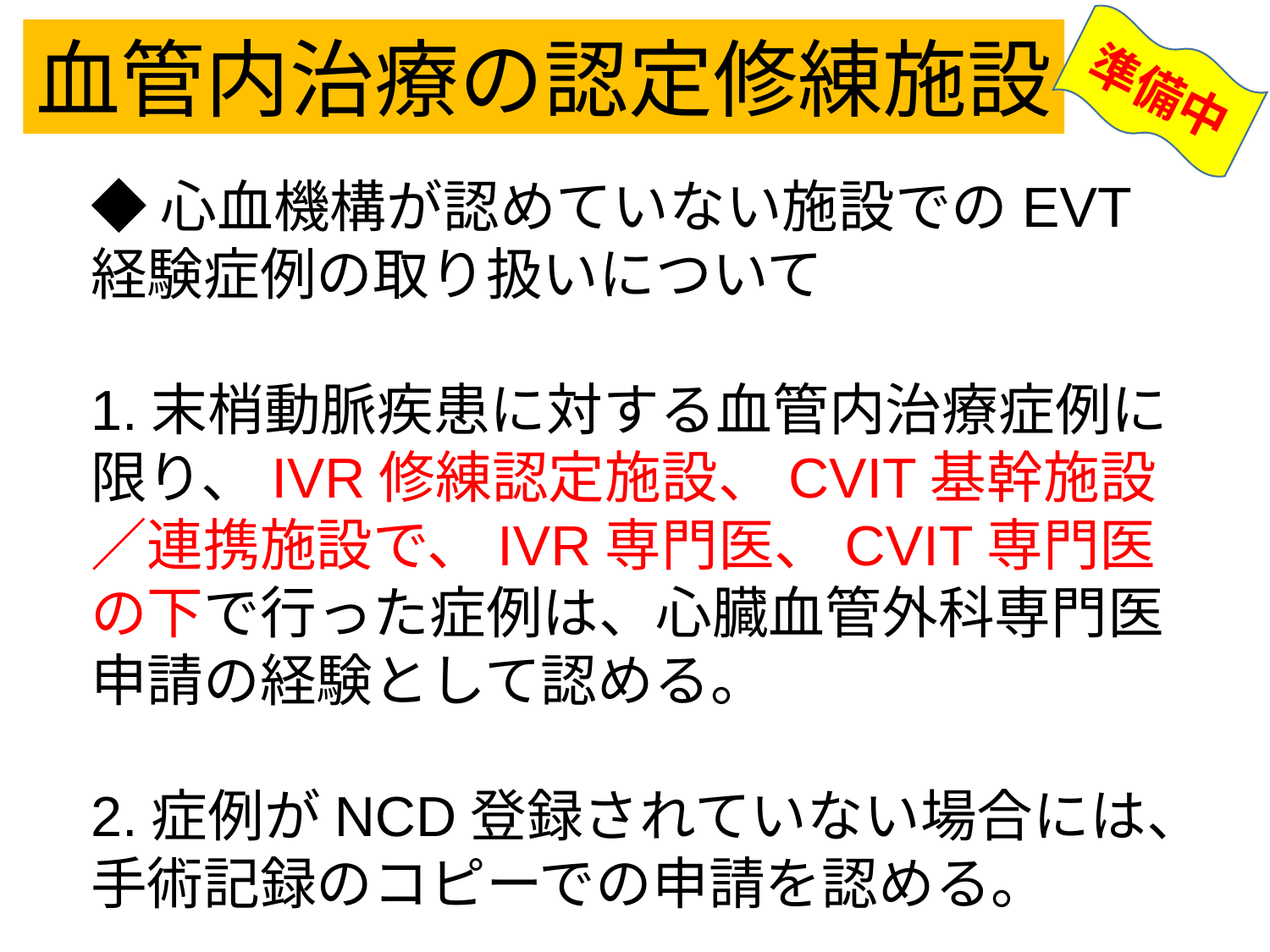

血管内治療の認定修練施設
準備中
◆心血機構が認めていない施設でのEVT経験症例の取り扱いについて

1.末梢動脈疾患に対する血管内治療症例に限り、IVR修練認定施設、CVIT基幹施設／連携施設で、IVR専門医、CVIT専門医の下で行った症例は、心臓血管外科専門医申請の経験として認める。

2.症例がNCD登録されていない場合には、手術記録のコピーでの申請を認める。